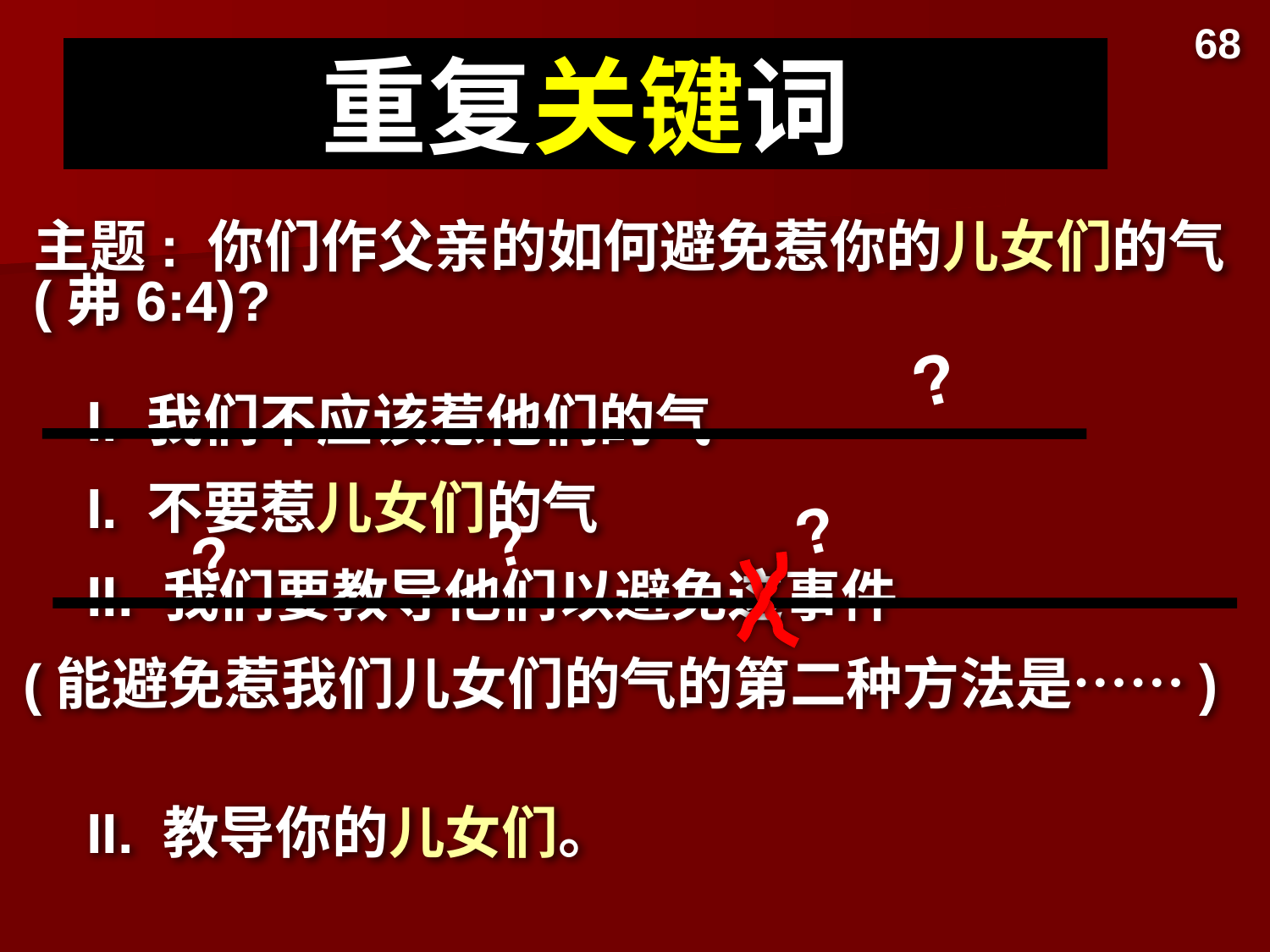

68
# 重复关键词
主题: 你们作父亲的如何避免惹你的儿女们的气 (弗6:4)?
?
I. 我们不应该惹他们的气

I. 不要惹儿女们的气
?
?
?

II. 我们要教导他们以避免这事件

(能避免惹我们儿女们的气的第二种方法是……)
II. 教导你的儿女们。